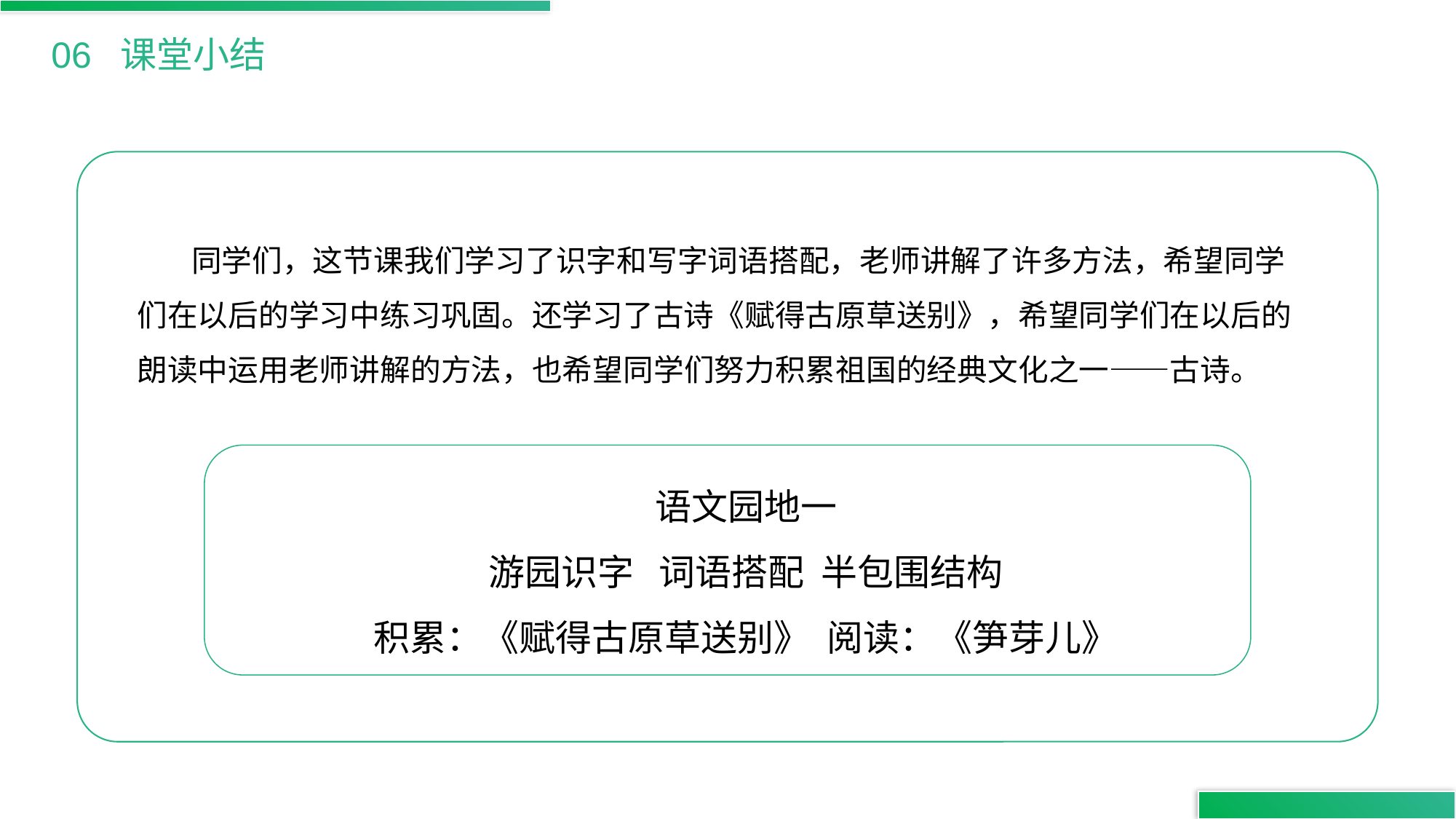

06  课堂小结
       同学们，这节课我们学习了识字和写字词语搭配，老师讲解了许多方法，希望同学们在以后的学习中练习巩固。还学习了古诗《赋得古原草送别》，希望同学们在以后的朗读中运用老师讲解的方法，也希望同学们努力积累祖国的经典文化之一——古诗。
语文园地一
游园识字   词语搭配  半包围结构
积累：《赋得古原草送别》  阅读：《笋芽儿》